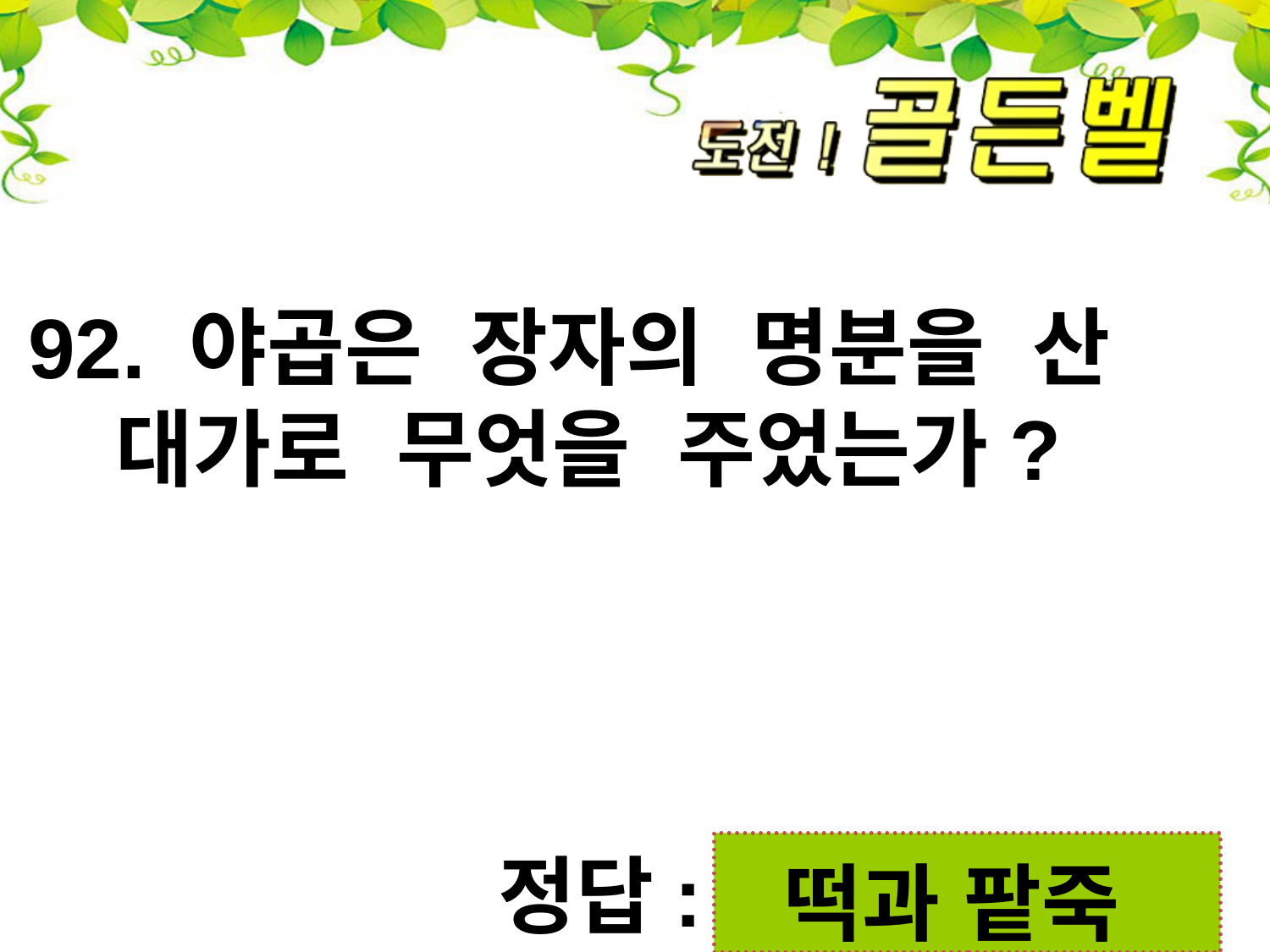

92. 야곱은  장자의  명분을  산 대가로  무엇을  주었는가?
떡과 팥죽
정답: